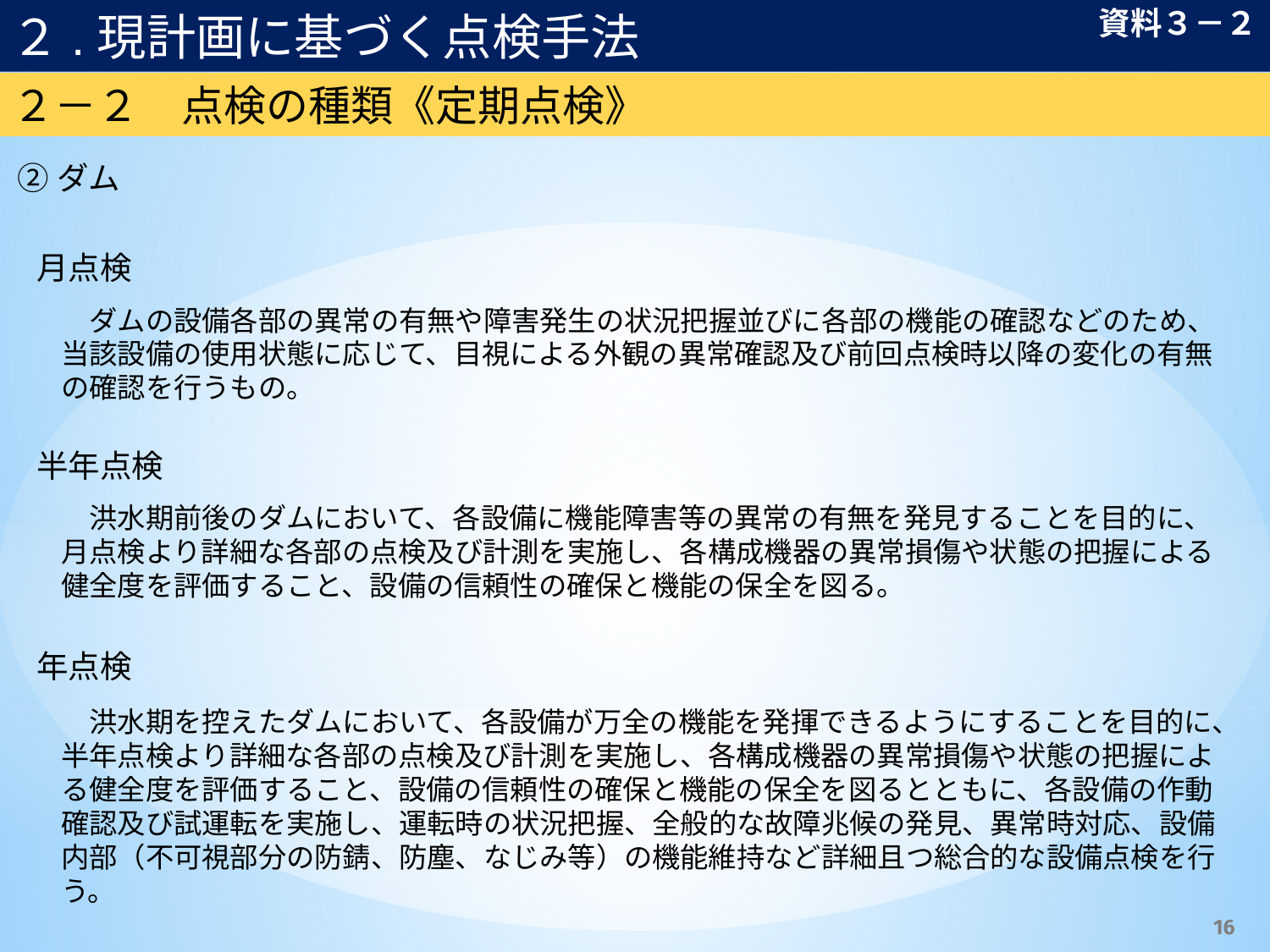

２.現計画に基づく点検手法
資料３－２
２－２　点検の種類《定期点検》
②ダム
月点検
　ダムの設備各部の異常の有無や障害発生の状況把握並びに各部の機能の確認などのため、当該設備の使用状態に応じて、目視による外観の異常確認及び前回点検時以降の変化の有無の確認を行うもの。
半年点検
　洪水期前後のダムにおいて、各設備に機能障害等の異常の有無を発見することを目的に、月点検より詳細な各部の点検及び計測を実施し、各構成機器の異常損傷や状態の把握による健全度を評価すること、設備の信頼性の確保と機能の保全を図る。
年点検
　洪水期を控えたダムにおいて、各設備が万全の機能を発揮できるようにすることを目的に、半年点検より詳細な各部の点検及び計測を実施し、各構成機器の異常損傷や状態の把握による健全度を評価すること、設備の信頼性の確保と機能の保全を図るとともに、各設備の作動確認及び試運転を実施し、運転時の状況把握、全般的な故障兆候の発見、異常時対応、設備内部（不可視部分の防錆、防塵、なじみ等）の機能維持など詳細且つ総合的な設備点検を行う。
16